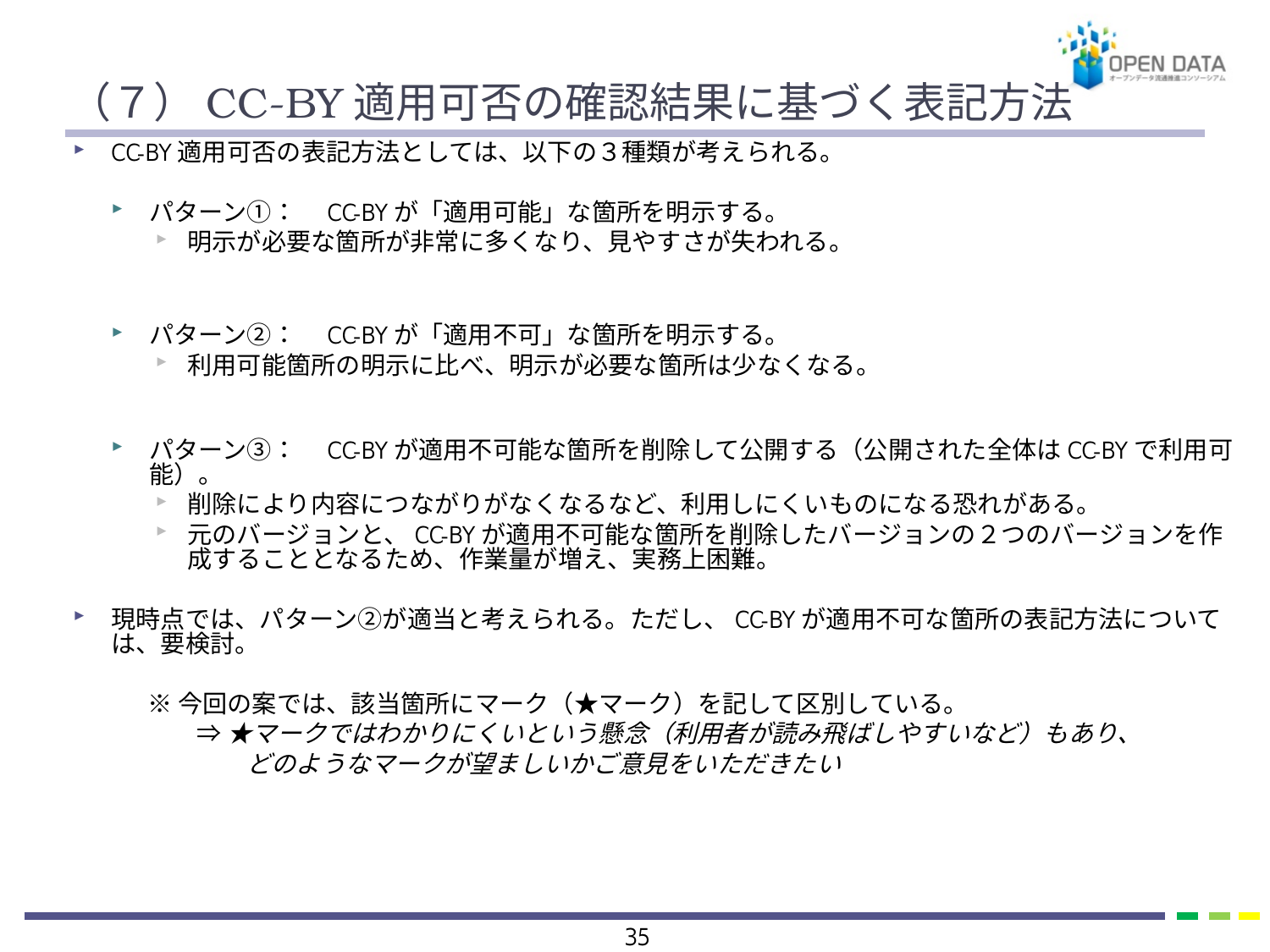

# （７）CC-BY適用可否の確認結果に基づく表記方法
CC-BY適用可否の表記方法としては、以下の３種類が考えられる。

パターン①：　CC-BYが「適用可能」な箇所を明示する。
明示が必要な箇所が非常に多くなり、見やすさが失われる。

パターン②：　CC-BYが「適用不可」な箇所を明示する。
利用可能箇所の明示に比べ、明示が必要な箇所は少なくなる。

パターン③：　CC-BYが適用不可能な箇所を削除して公開する（公開された全体はCC-BYで利用可能）。
削除により内容につながりがなくなるなど、利用しにくいものになる恐れがある。
元のバージョンと、CC-BYが適用不可能な箇所を削除したバージョンの２つのバージョンを作成することとなるため、作業量が増え、実務上困難。

現時点では、パターン②が適当と考えられる。ただし、CC-BYが適用不可な箇所の表記方法については、要検討。

　　　※ 今回の案では、該当箇所にマーク（★マーク）を記して区別している。
　　　　　⇒ ★マークではわかりにくいという懸念（利用者が読み飛ばしやすいなど）もあり、
　　　　　　　どのようなマークが望ましいかご意見をいただきたい

35